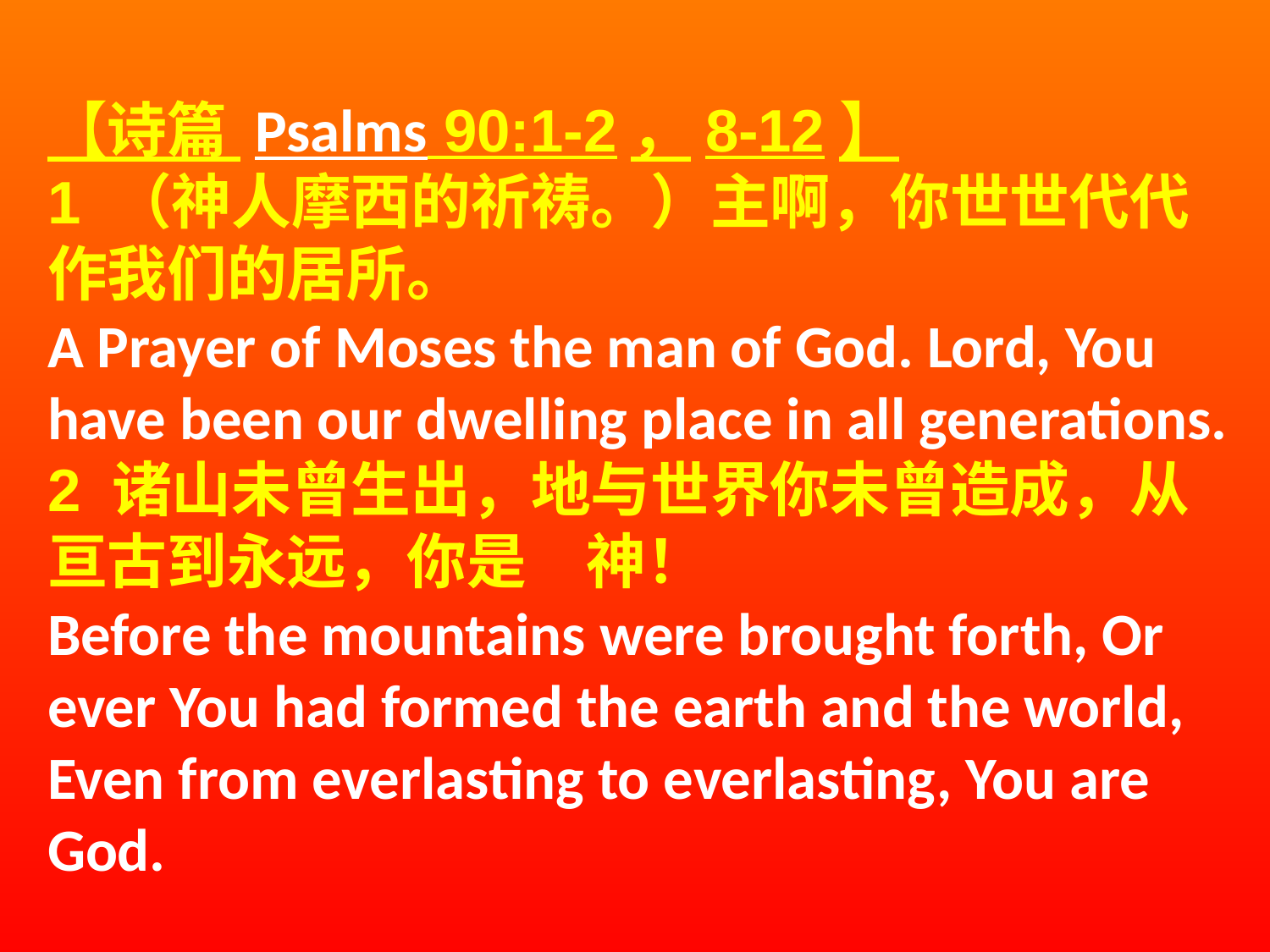

【诗篇 Psalms 90:1-2，8-12】
1 （神人摩西的祈祷。）主啊，你世世代代作我们的居所。
A Prayer of Moses the man of God. Lord, You have been our dwelling place in all generations.
2 诸山未曾生出，地与世界你未曾造成，从亘古到永远，你是　神！
Before the mountains were brought forth, Or ever You had formed the earth and the world, Even from everlasting to everlasting, You are God.